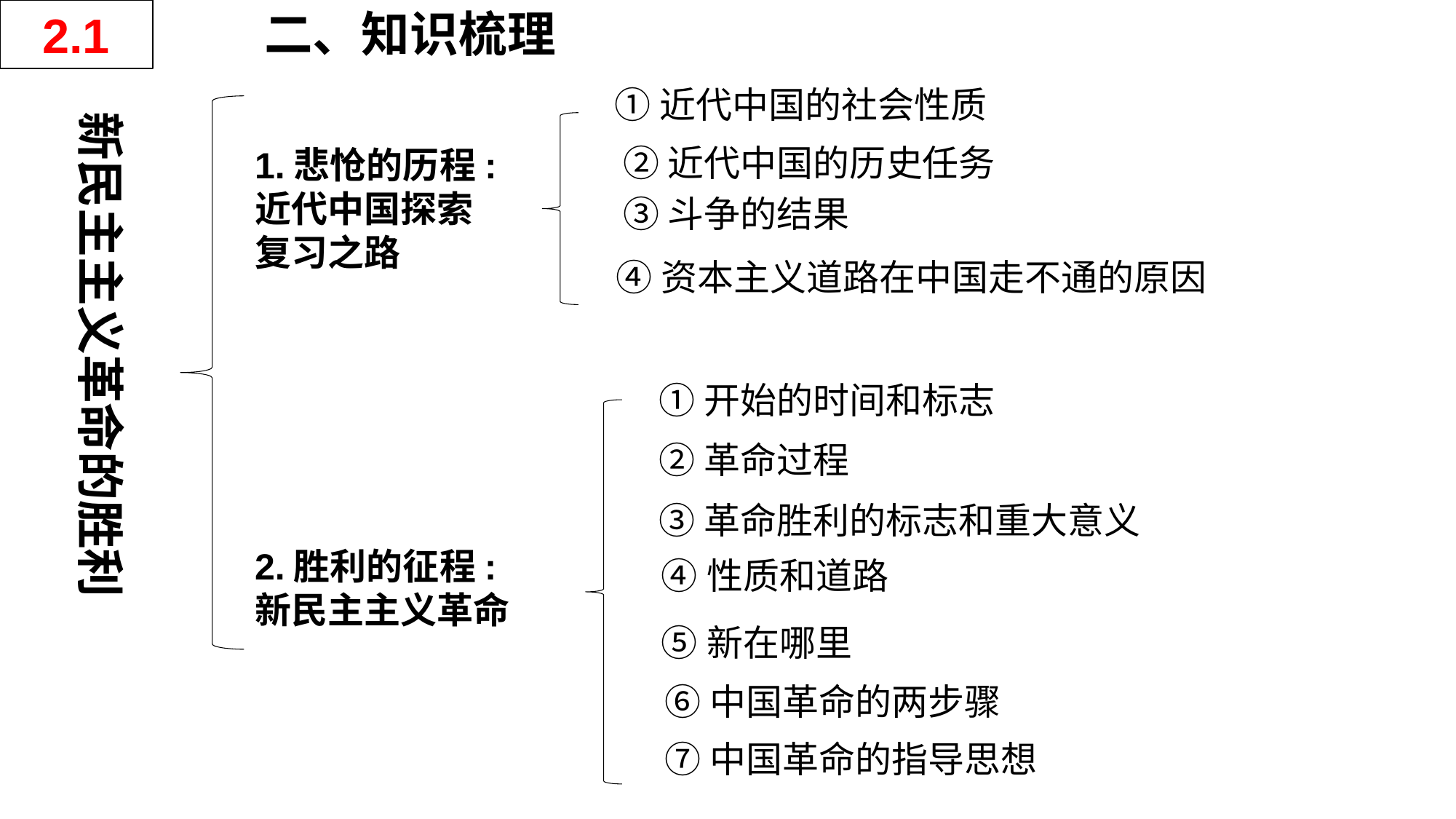

二、知识梳理
2.1
①近代中国的社会性质

新民主主义革命的胜利

②近代中国的历史任务
1.悲怆的历程:近代中国探索复习之路
③斗争的结果
④资本主义道路在中国走不通的原因
①开始的时间和标志

②革命过程
③革命胜利的标志和重大意义
2.胜利的征程:
新民主主义革命
④性质和道路
⑤新在哪里
⑥中国革命的两步骤
⑦中国革命的指导思想